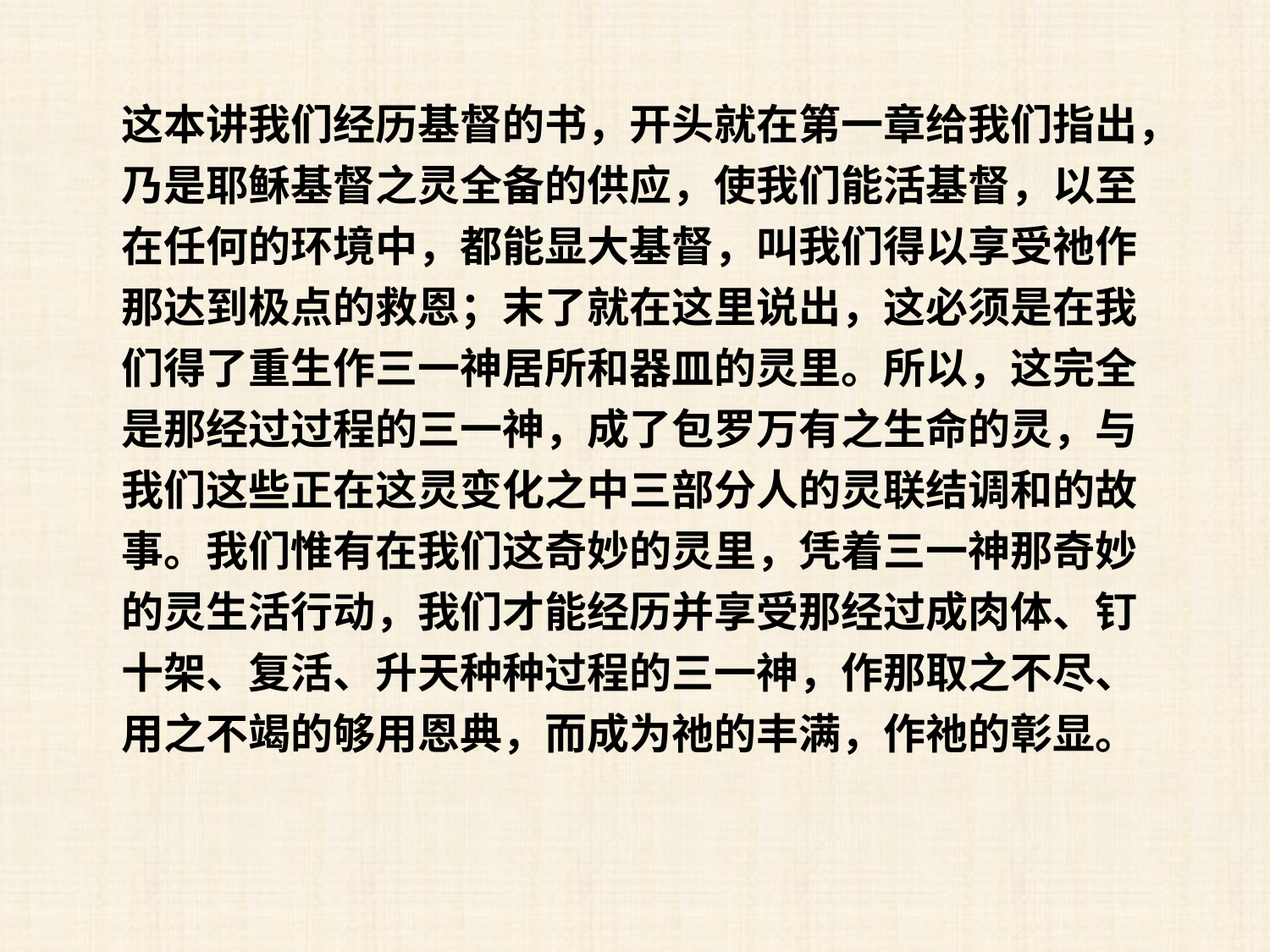

这本讲我们经历基督的书，开头就在第一章给我们指出，乃是耶稣基督之灵全备的供应，使我们能活基督，以至在任何的环境中，都能显大基督，叫我们得以享受祂作那达到极点的救恩；末了就在这里说出，这必须是在我们得了重生作三一神居所和器皿的灵里。所以，这完全是那经过过程的三一神，成了包罗万有之生命的灵，与我们这些正在这灵变化之中三部分人的灵联结调和的故事。我们惟有在我们这奇妙的灵里，凭着三一神那奇妙的灵生活行动，我们才能经历并享受那经过成肉体、钉十架、复活、升天种种过程的三一神，作那取之不尽、用之不竭的够用恩典，而成为祂的丰满，作祂的彰显。